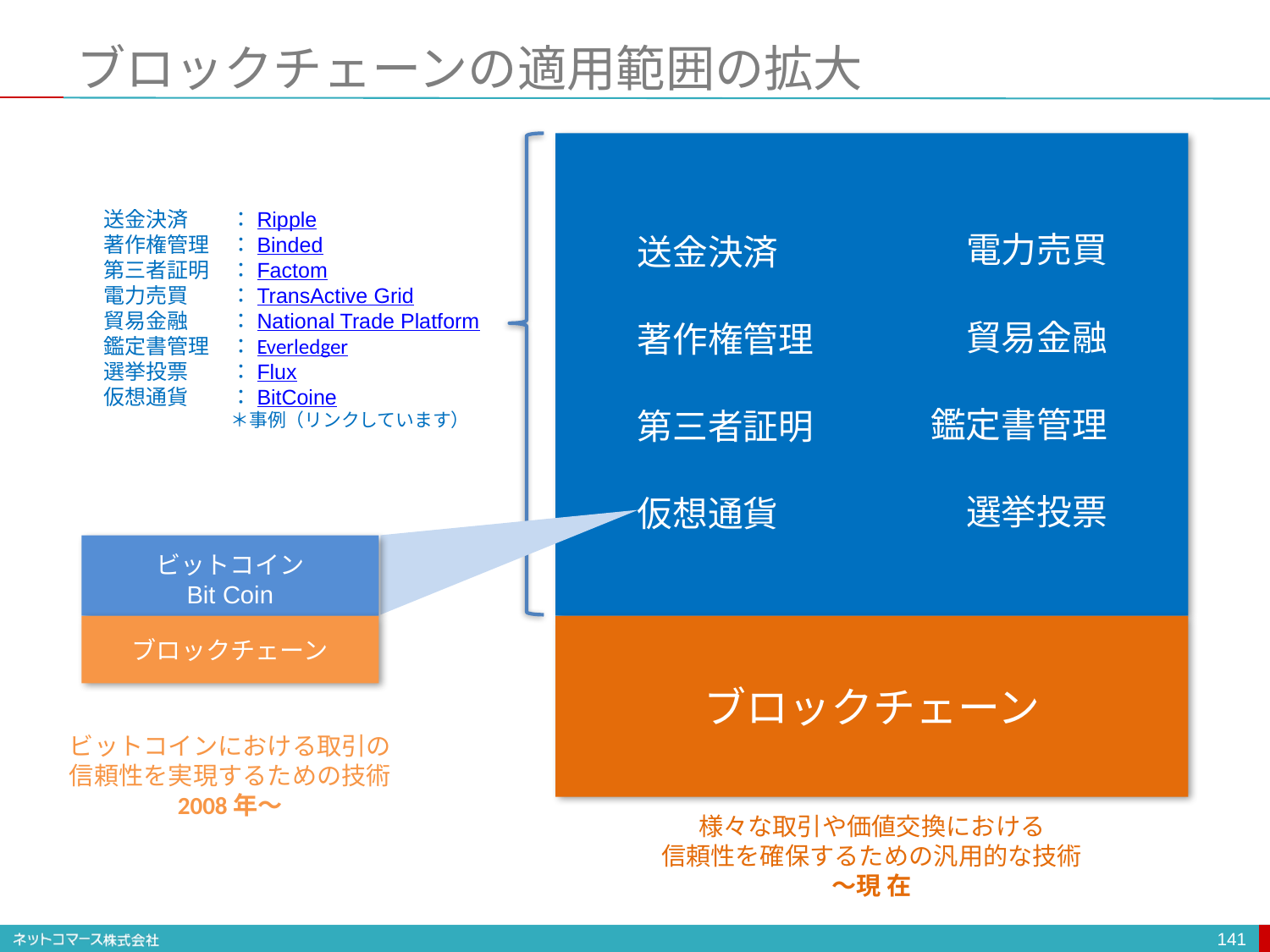

# ブロックチェーンの適用範囲の拡大

送金決済	：Ripple
著作権管理	：Binded
第三者証明	：Factom
電力売買	：TransActive Grid
貿易金融	：National Trade Platform
鑑定書管理	：Everledger
選挙投票	：Flux
仮想通貨	：BitCoine
＊事例（リンクしています）
電力売買
送金決済
貿易金融
著作権管理
鑑定書管理
第三者証明
選挙投票
仮想通貨
ブロックチェーン
様々な取引や価値交換における
信頼性を確保するための汎用的な技術
〜現 在

ビットコイン
Bit Coin
ブロックチェーン
ビットコインにおける取引の
信頼性を実現するための技術
2008年〜
141